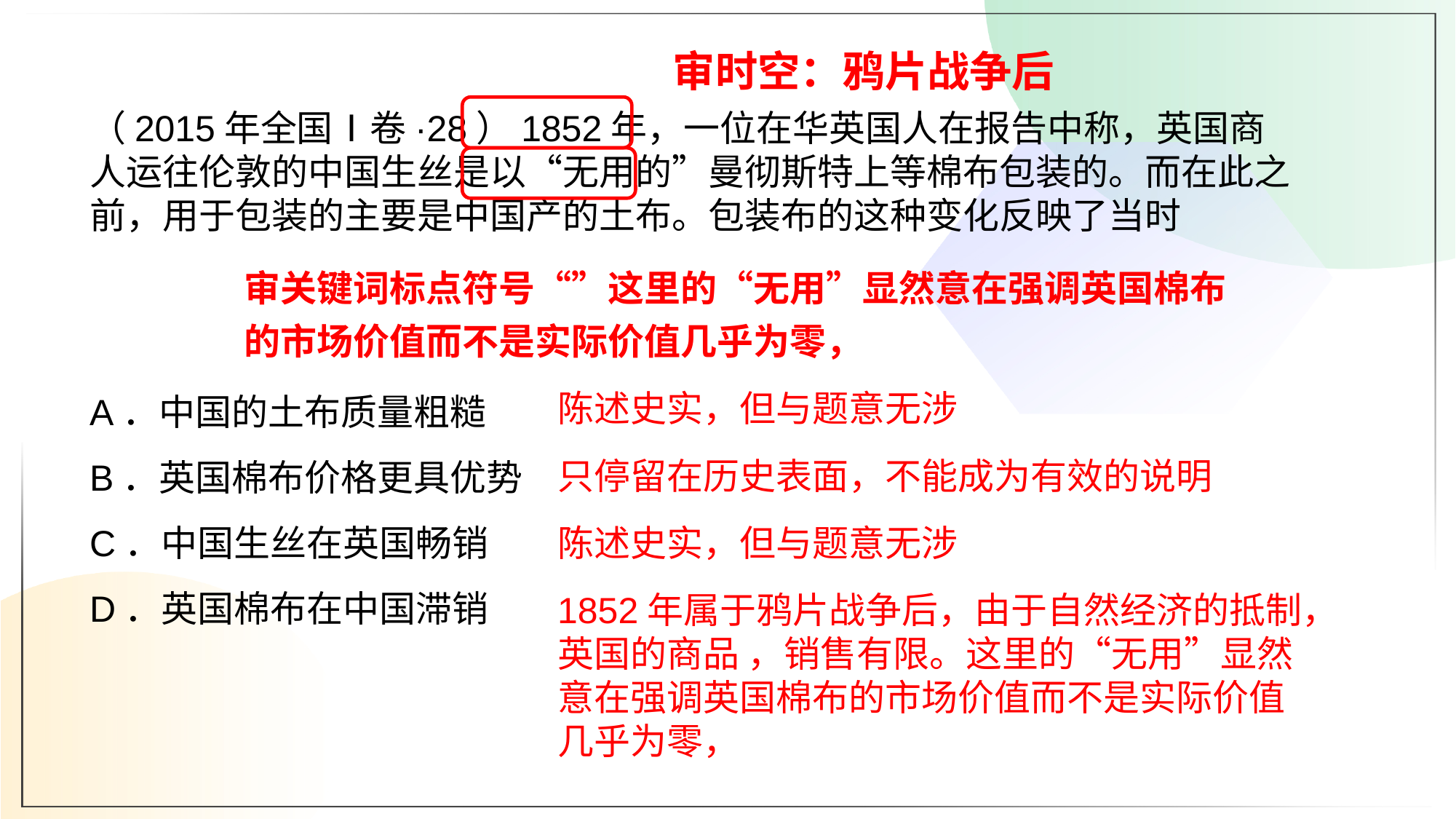

审时空：鸦片战争后

（2015年全国Ⅰ卷·28）1852年，一位在华英国人在报告中称，英国商人运往伦敦的中国生丝是以“无用的”曼彻斯特上等棉布包装的。而在此之前，用于包装的主要是中国产的土布。包装布的这种变化反映了当时

A．中国的土布质量粗糙
B．英国棉布价格更具优势
C．中国生丝在英国畅销
D．英国棉布在中国滞销

审关键词标点符号“”这里的“无用”显然意在强调英国棉布的市场价值而不是实际价值几乎为零，
陈述史实，但与题意无涉
只停留在历史表面，不能成为有效的说明
陈述史实，但与题意无涉
1852年属于鸦片战争后，由于自然经济的抵制，英国的商品 ，销售有限。这里的“无用”显然意在强调英国棉布的市场价值而不是实际价值几乎为零，